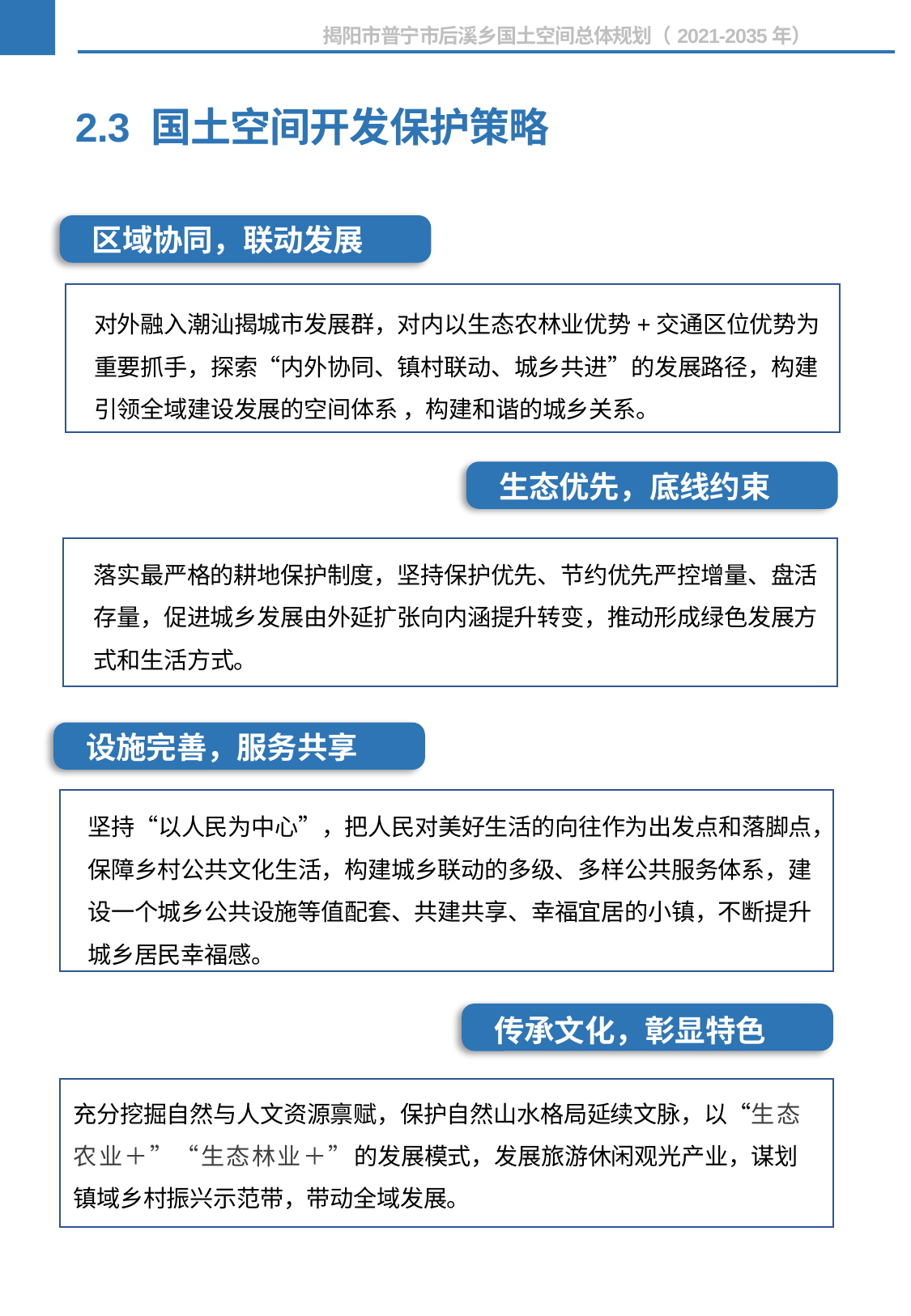

2.3 国土空间开发保护策略

                                                                       揭阳市普宁市后溪乡国土空间总体规划（2021-2035年）

区域协同，联动发展

xx（农业）

对外融入潮汕揭城市发展群，对内以生态农林业优势+交通区位优势为重要抓手，探索“内外协同、镇村联动、城乡共进”的发展路径，构建引领全域建设发展的空间体系 ，构建和谐的城乡关系。

生态优先，底线约束

落实最严格的耕地保护制度，坚持保护优先、节约优先严控增量、盘活存量，促进城乡发展由外延扩张向内涵提升转变，推动形成绿色发展方式和生活方式。

设施完善，服务共享

xx（农业）

坚持“以人民为中心”，把人民对美好生活的向往作为出发点和落脚点，保障乡村公共文化生活，构建城乡联动的多级、多样公共服务体系，建设一个城乡公共设施等值配套、共建共享、幸福宜居的小镇，不断提升城乡居民幸福感。

xx（农业）

传承文化，彰显特色

充分挖掘自然与人文资源禀赋，保护自然山水格局延续文脉，以“生态农业＋”“生态林业＋”的发展模式，发展旅游休闲观光产业，谋划镇域乡村振兴示范带，带动全域发展。